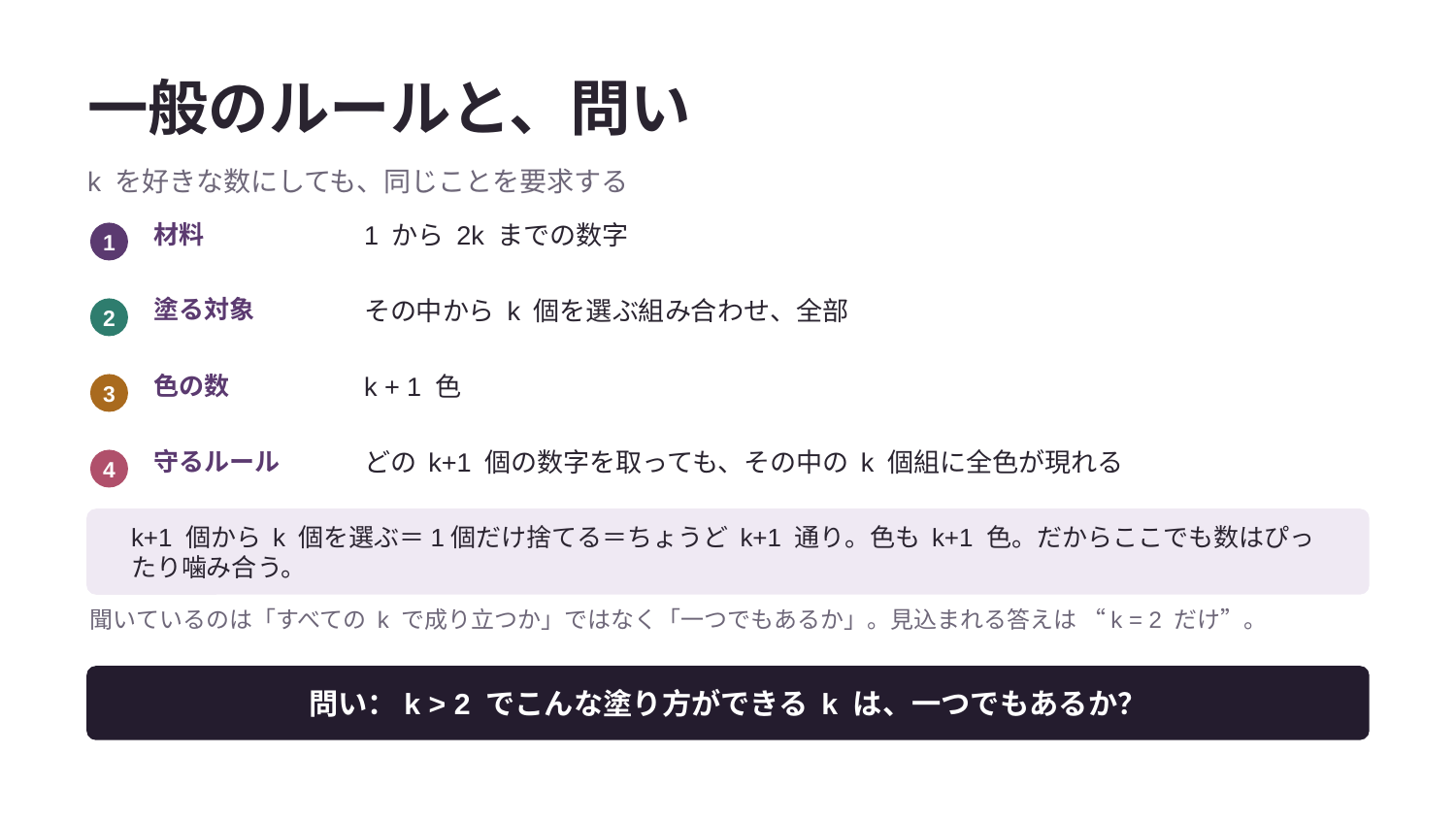

一般のルールと、問い
k を好きな数にしても、同じことを要求する
材料
1 から 2k までの数字

1
塗る対象
その中から k 個を選ぶ組み合わせ、全部

2
色の数
k + 1 色

3
守るルール
どの k+1 個の数字を取っても、その中の k 個組に全色が現れる

4

k+1 個から k 個を選ぶ＝1個だけ捨てる＝ちょうど k+1 通り。色も k+1 色。だからここでも数はぴったり噛み合う。
聞いているのは「すべての k で成り立つか」ではなく「一つでもあるか」。見込まれる答えは “k = 2 だけ”。

問い：k > 2 でこんな塗り方ができる k は、一つでもあるか？